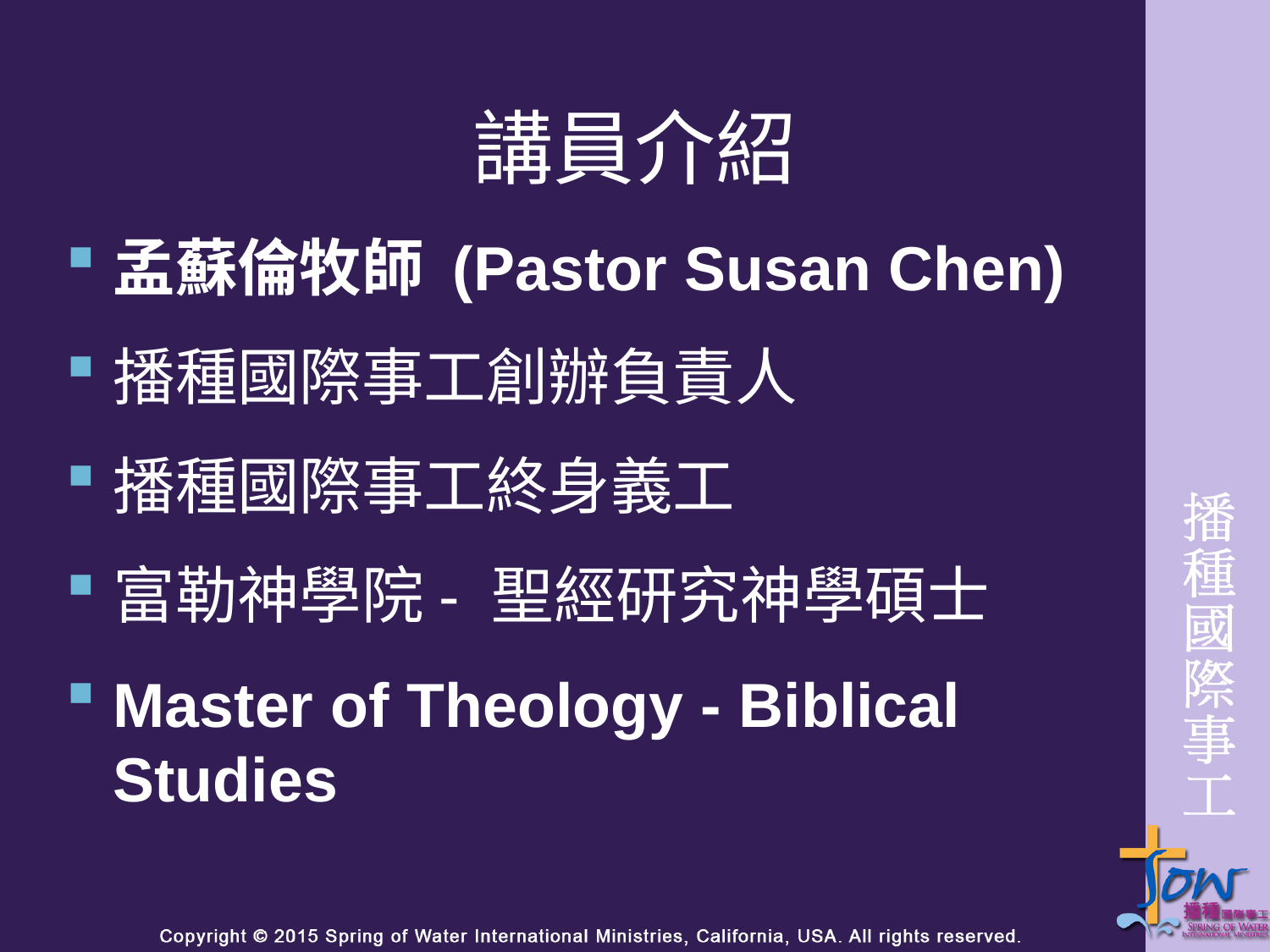

# 講員介紹
孟蘇倫牧師 (Pastor Susan Chen)
播種國際事工創辦負責人
播種國際事工終身義工
富勒神學院- 聖經研究神學碩士
Master of Theology - Biblical Studies